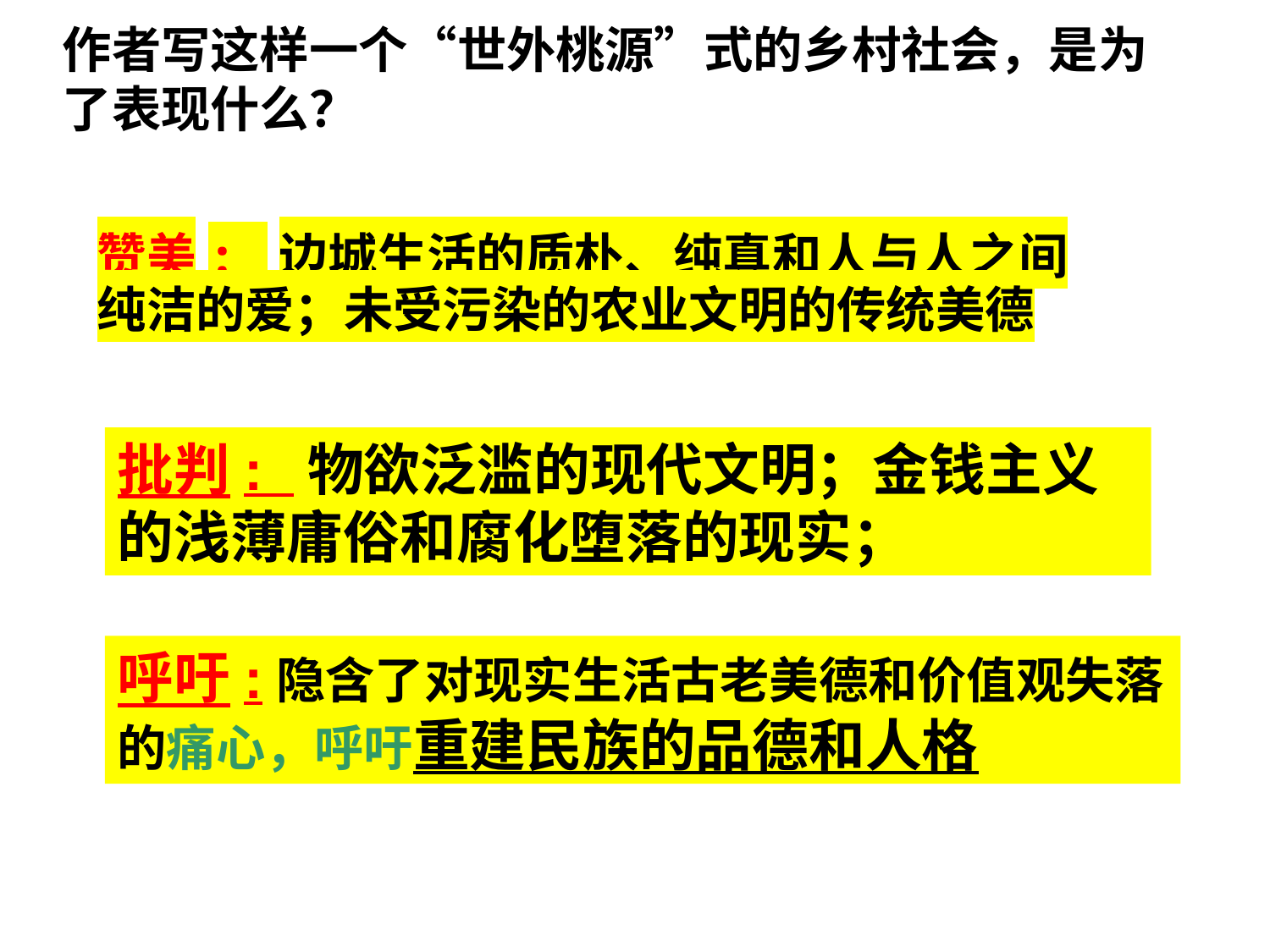

作者写这样一个“世外桃源”式的乡村社会，是为了表现什么？
赞美: 边城生活的质朴、纯真和人与人之间纯洁的爱；未受污染的农业文明的传统美德
批判:  物欲泛滥的现代文明；金钱主义   的浅薄庸俗和腐化堕落的现实；
呼吁:隐含了对现实生活古老美德和价值观失落的痛心，呼吁重建民族的品德和人格